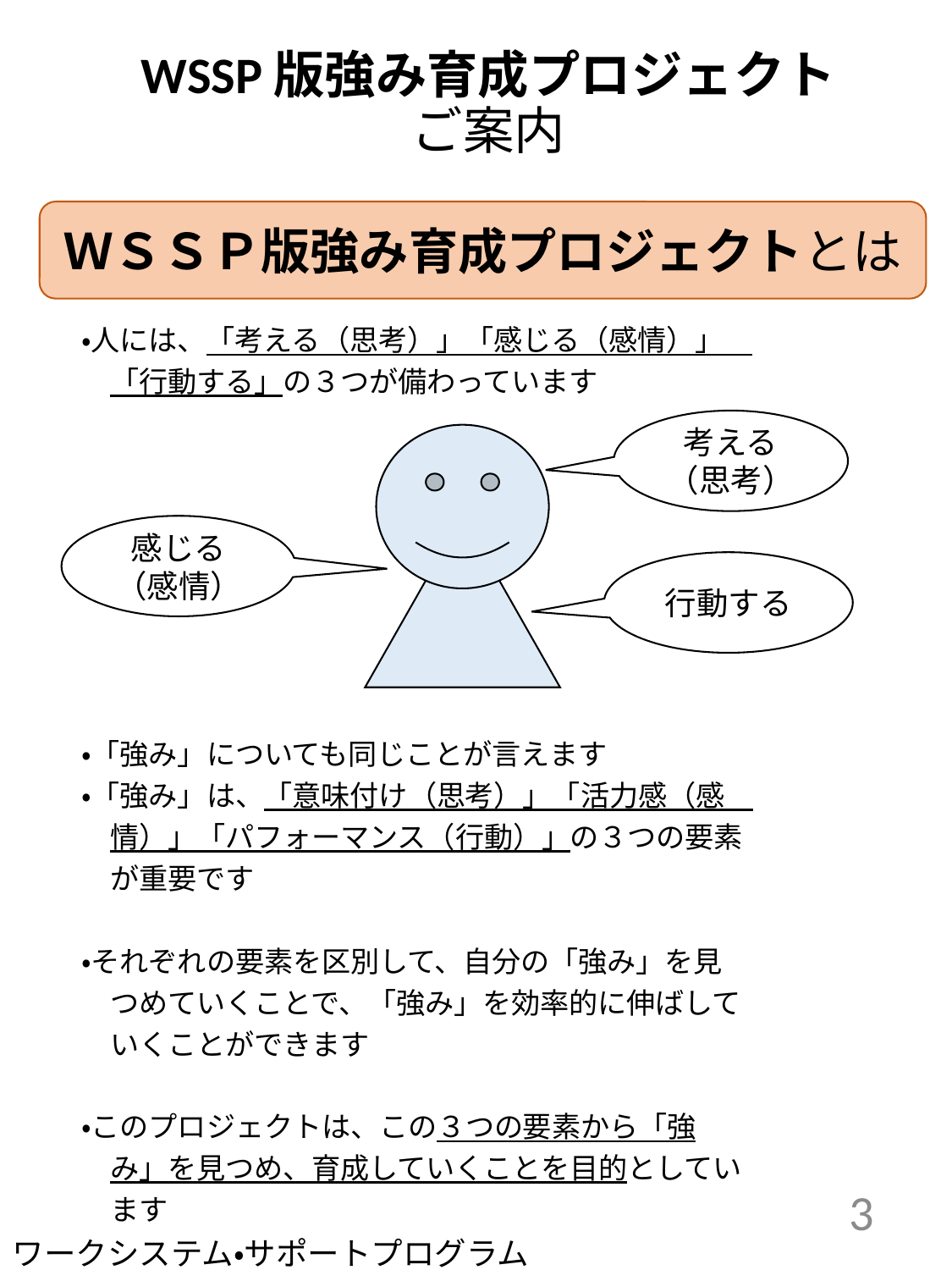

# WSSP版強み育成プロジェクト ご案内
ＷＳＳＰ版強み育成プロジェクトとは
・人には、「考える（思考）」「感じる（感情）」
　「行動する」の３つが備わっています

・「強み」についても同じことが言えます
・「強み」は、「意味付け（思考）」「活力感（感
　情）」「パフォーマンス（行動）」の３つの要素
　が重要です

・それぞれの要素を区別して、自分の「強み」を見
　つめていくことで、「強み」を効率的に伸ばして
　いくことができます

・このプロジェクトは、この３つの要素から「強
　み」を見つめ、育成していくことを目的としてい
　ます

考える（思考）

感じる（感情）

行動する
3
ワークシステム・サポートプログラム